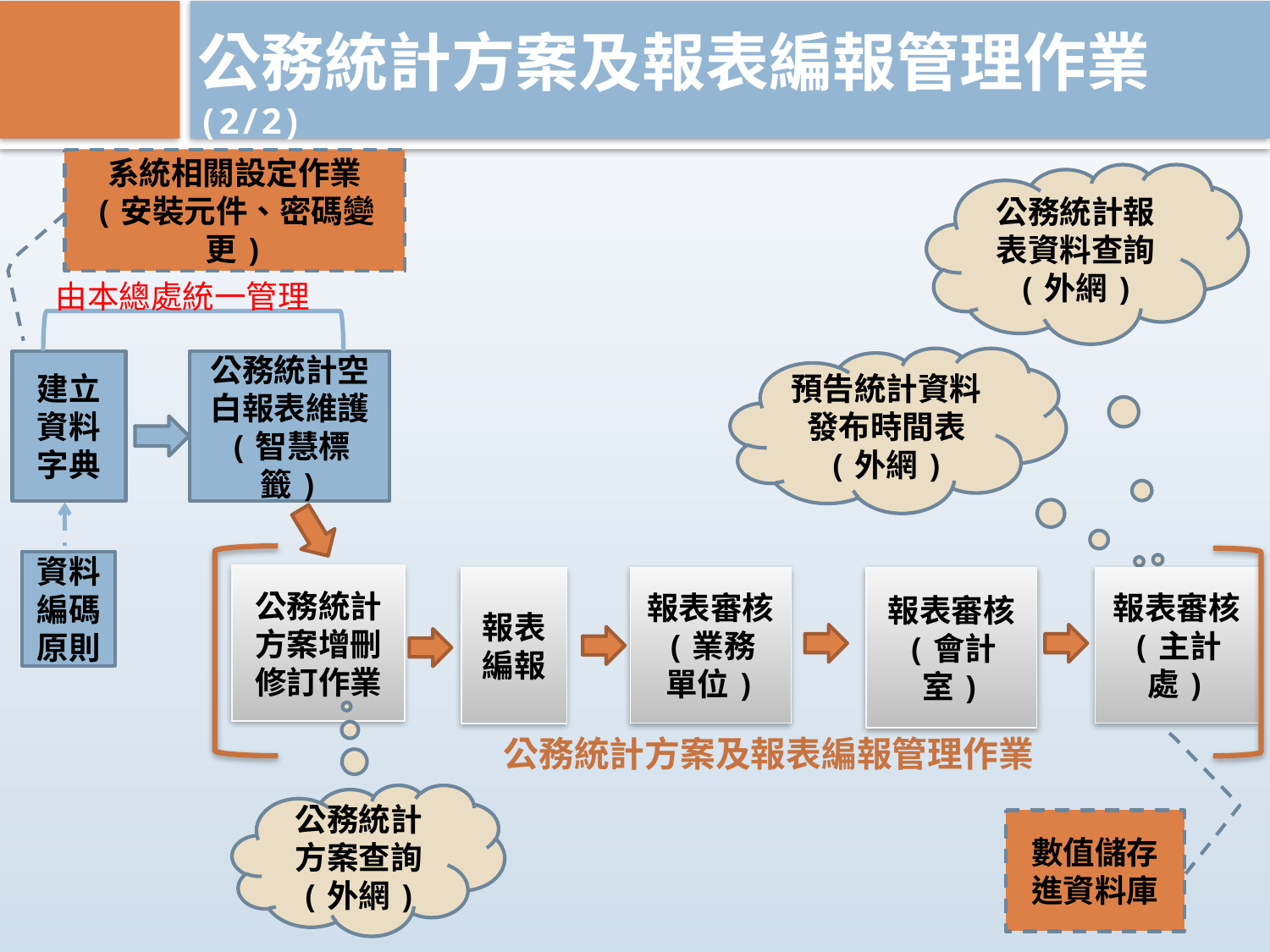

公務統計方案及報表編報管理作業(2/2)

系統相關設定作業
(安裝元件、密碼變更)
公務統計報表資料查詢
(外網)

由本總處統一管理
建立
資料字典
公務統計空白報表維護
(智慧標籤)

資料編碼原則
預告統計資料發布時間表
(外網)

公務統計方案增刪修訂作業
報表審核
(業務
單位)
報表審核
(會計室)
報表審核
(主計處)
報表編報

公務統計方案及報表編報管理作業
公務統計方案查詢
(外網)
數值儲存
進資料庫